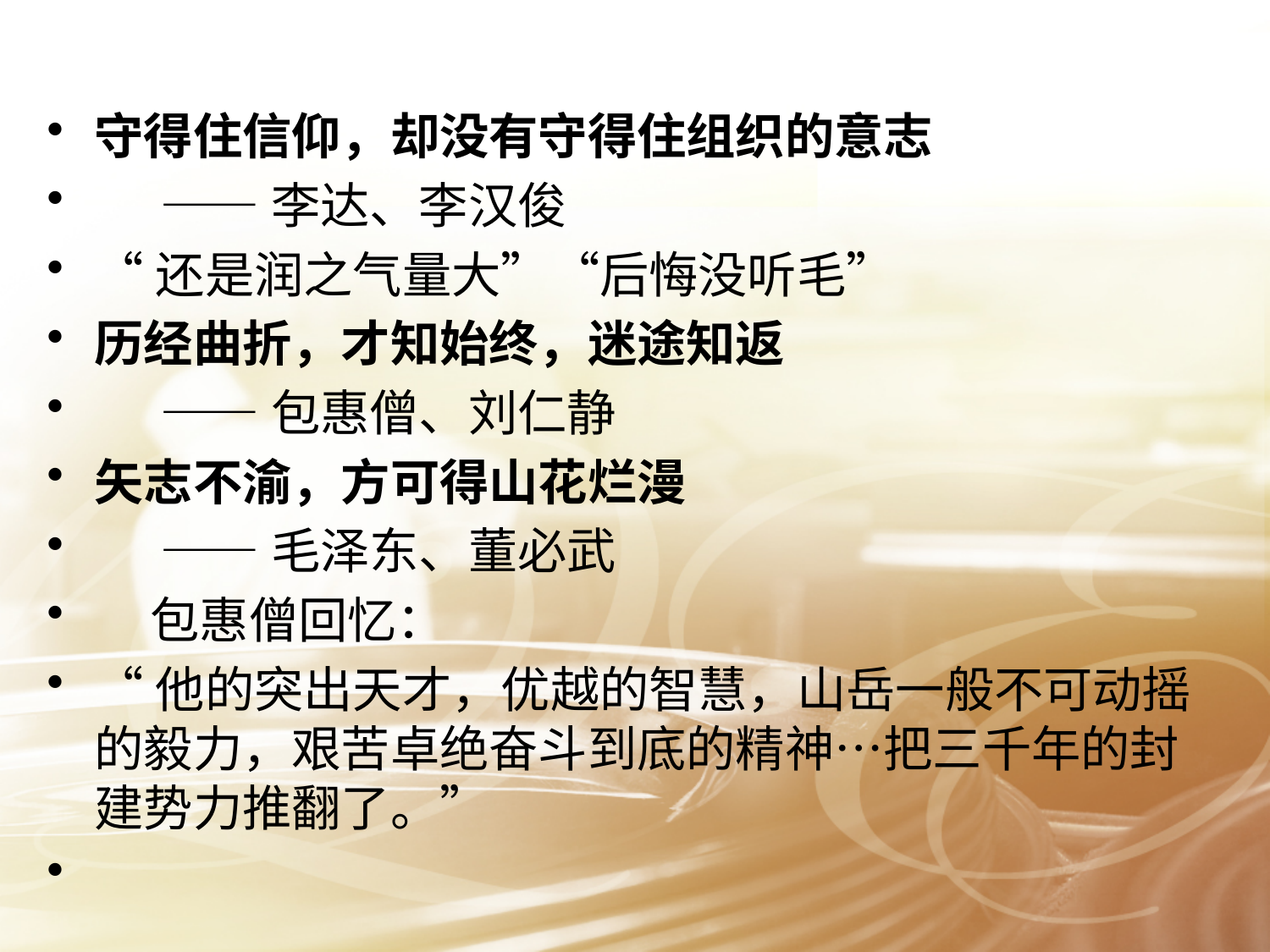

#
守得住信仰，却没有守得住组织的意志
      ——李达、李汉俊
“还是润之气量大”“后悔没听毛”
历经曲折，才知始终，迷途知返
      ——包惠僧、刘仁静
矢志不渝，方可得山花烂漫
      ——毛泽东、董必武
    包惠僧回忆：
“他的突出天才，优越的智慧，山岳一般不可动摇的毅力，艰苦卓绝奋斗到底的精神…把三千年的封建势力推翻了。”